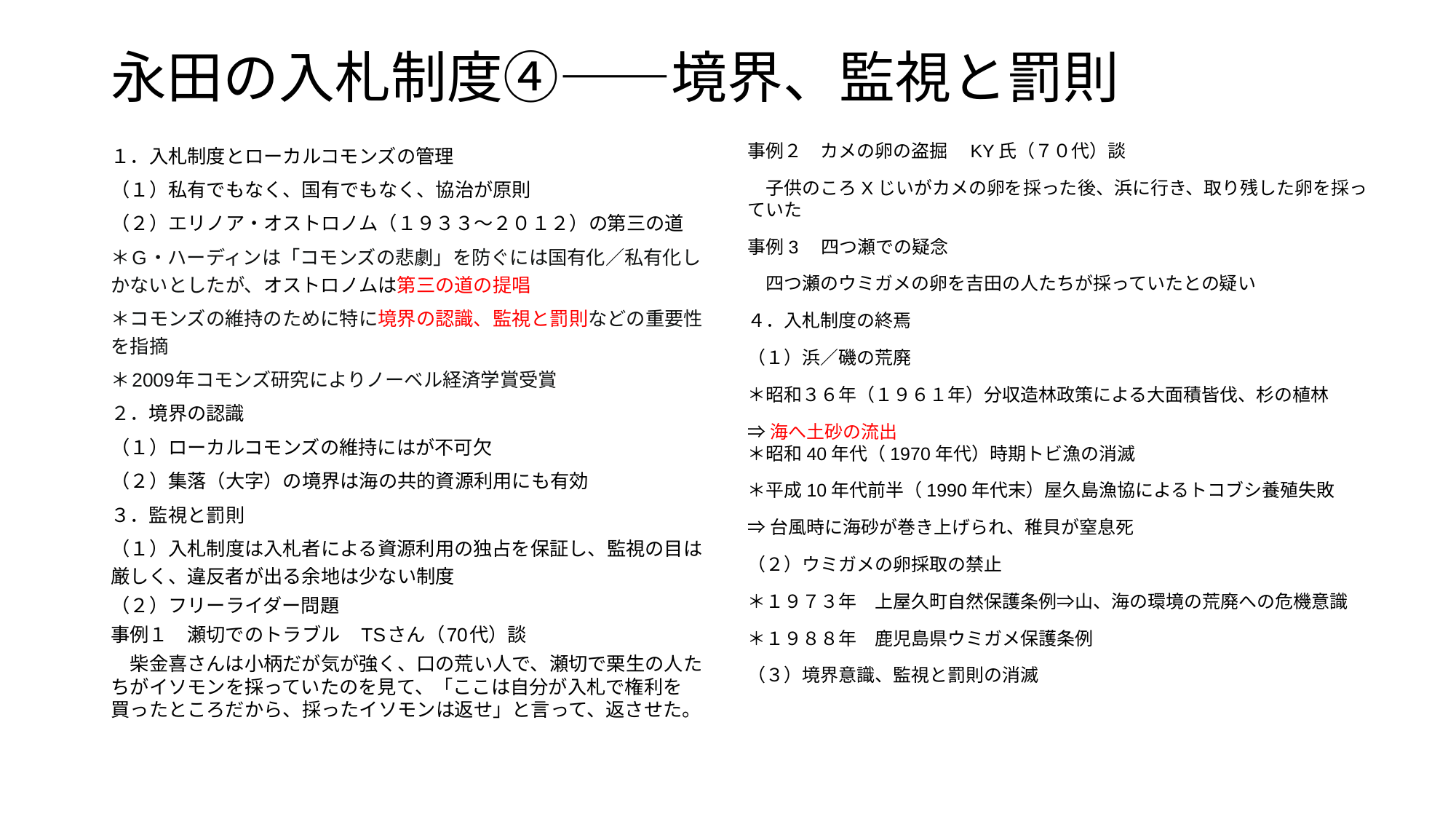

# 永田の入札制度④――境界、監視と罰則
１．入札制度とローカルコモンズの管理
（１）私有でもなく、国有でもなく、協治が原則
（２）エリノア・オストロノム（１９３３～２０１２）の第三の道
＊G・ハーディンは「コモンズの悲劇」を防ぐには国有化／私有化しかないとしたが、オストロノムは第三の道の提唱
＊コモンズの維持のために特に境界の認識、監視と罰則などの重要性を指摘
＊2009年コモンズ研究によりノーベル経済学賞受賞
２．境界の認識
（１）ローカルコモンズの維持にはが不可欠
（２）集落（大字）の境界は海の共的資源利用にも有効
３．監視と罰則
（１）入札制度は入札者による資源利用の独占を保証し、監視の目は厳しく、違反者が出る余地は少ない制度
（２）フリーライダー問題
事例１　瀬切でのトラブル　TSさん（70代）談
　柴金喜さんは小柄だが気が強く、口の荒い人で、瀬切で栗生の人たちがイソモンを採っていたのを見て、「ここは自分が入札で権利を買ったところだから、採ったイソモンは返せ」と言って、返させた。

事例２　カメの卵の盗掘　KY氏（７０代）談
　子供のころXじいがカメの卵を採った後、浜に行き、取り残した卵を採っていた
事例3　四つ瀬での疑念
　四つ瀬のウミガメの卵を吉田の人たちが採っていたとの疑い
４．入札制度の終焉
（１）浜／磯の荒廃
＊昭和３６年（１９６１年）分収造林政策による大面積皆伐、杉の植林
⇒海へ土砂の流出
＊昭和40年代（1970年代）時期トビ漁の消滅
＊平成10年代前半（1990年代末）屋久島漁協によるトコブシ養殖失敗
⇒台風時に海砂が巻き上げられ、稚貝が窒息死
（２）ウミガメの卵採取の禁止
＊１９７３年　上屋久町自然保護条例⇒山、海の環境の荒廃への危機意識
＊１９８８年　鹿児島県ウミガメ保護条例
（３）境界意識、監視と罰則の消滅